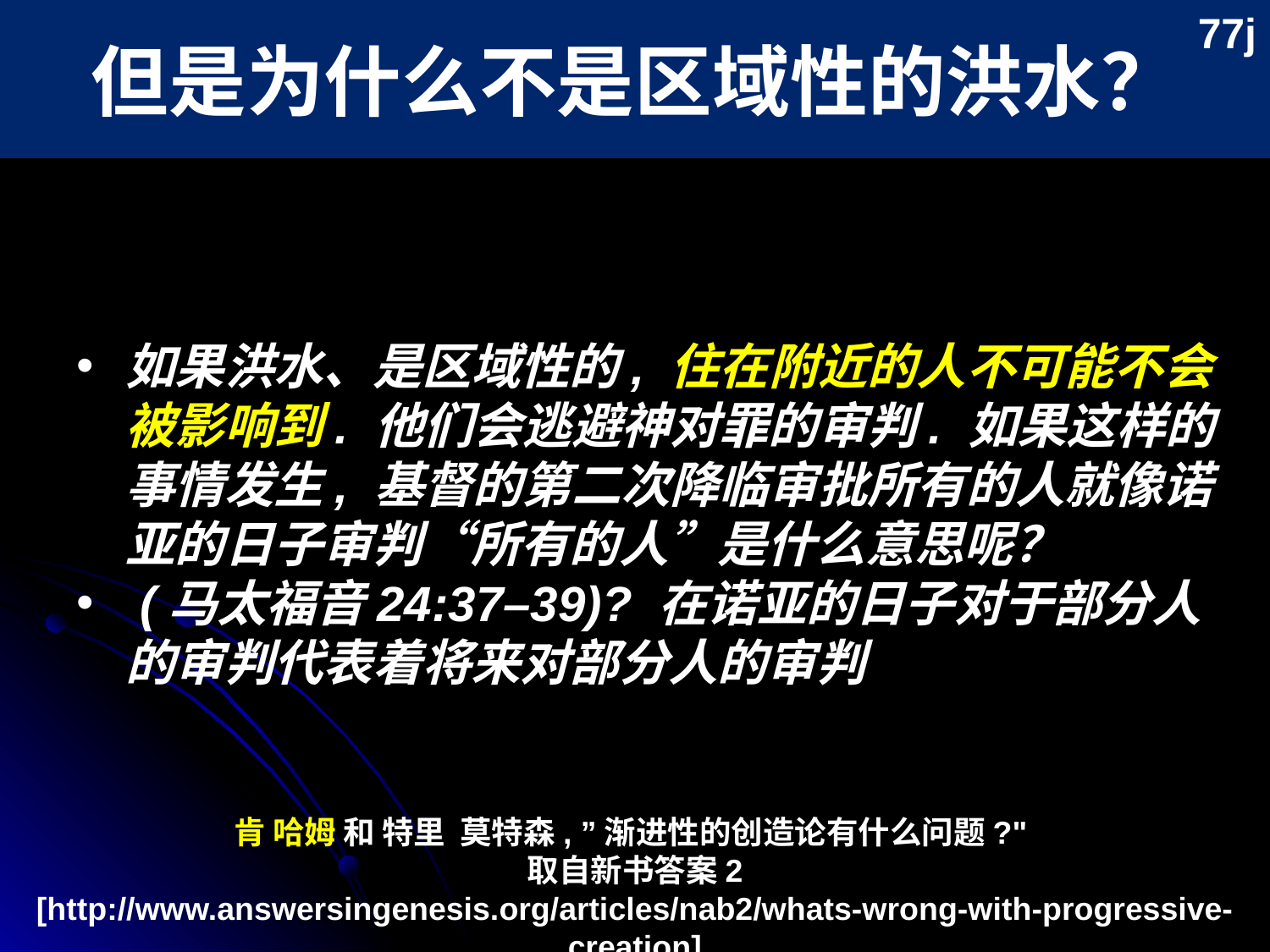

但是为什么不是区域性的洪水？
77j
如果洪水、是区域性的, 住在附近的人不可能不会被影响到. 他们会逃避神对罪的审判. 如果这样的事情发生, 基督的第二次降临审批所有的人就像诺亚的日子审判“所有的人”是什么意思呢？
 (马太福音24:37–39)? 在诺亚的日子对于部分人的审判代表着将来对部分人的审判
肯 哈姆 和 特里  莫特森, ”渐进性的创造论有什么问题?"
取自新书答案2
[http://www.answersingenesis.org/articles/nab2/whats-wrong-with-progressive-creation]